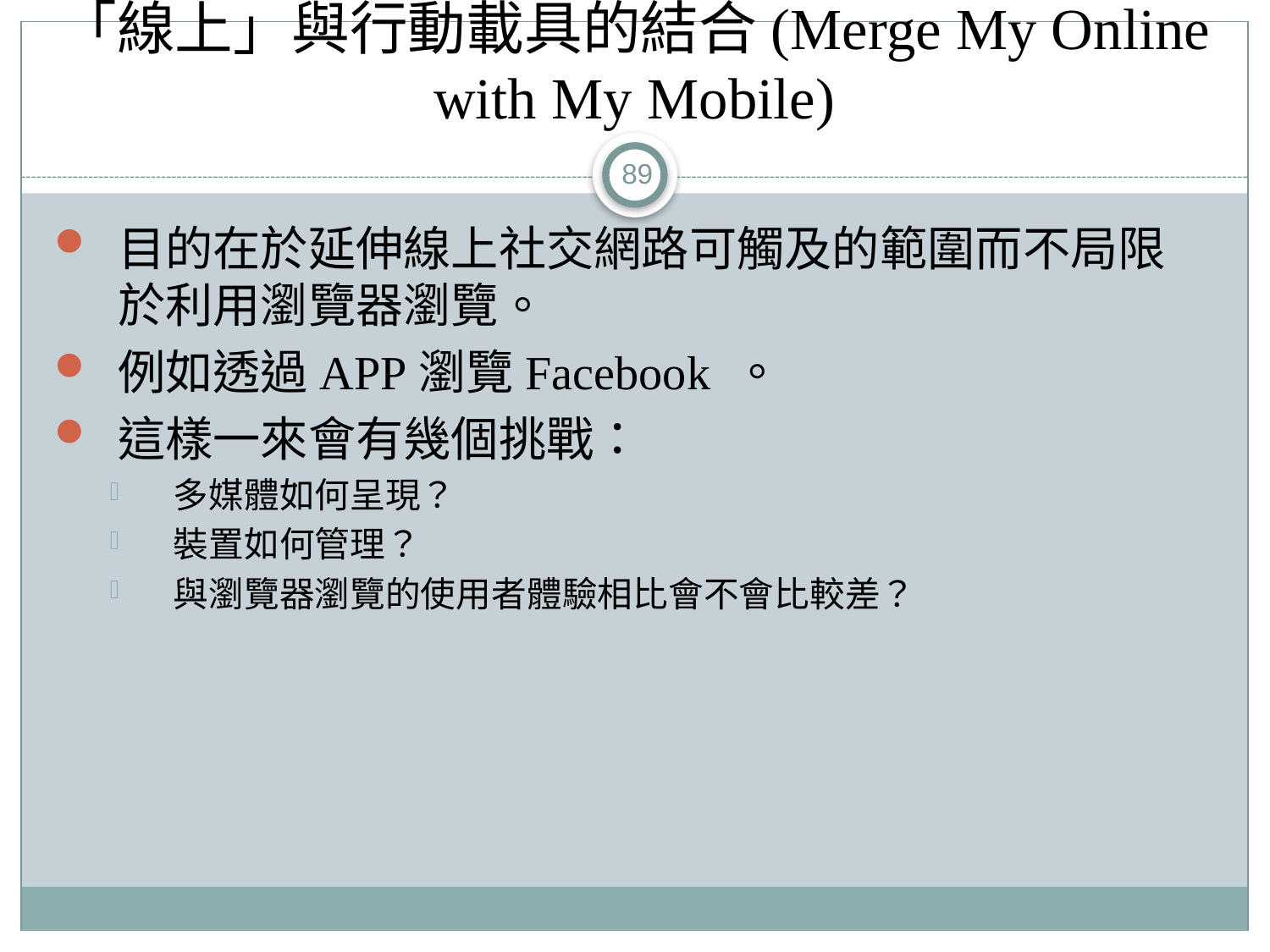

# 「線上」與行動載具的結合(Merge My Online with My Mobile)
89
目的在於延伸線上社交網路可觸及的範圍而不局限於利用瀏覽器瀏覽。
例如透過APP瀏覽Facebook 。
這樣一來會有幾個挑戰：
多媒體如何呈現？
裝置如何管理？
與瀏覽器瀏覽的使用者體驗相比會不會比較差？